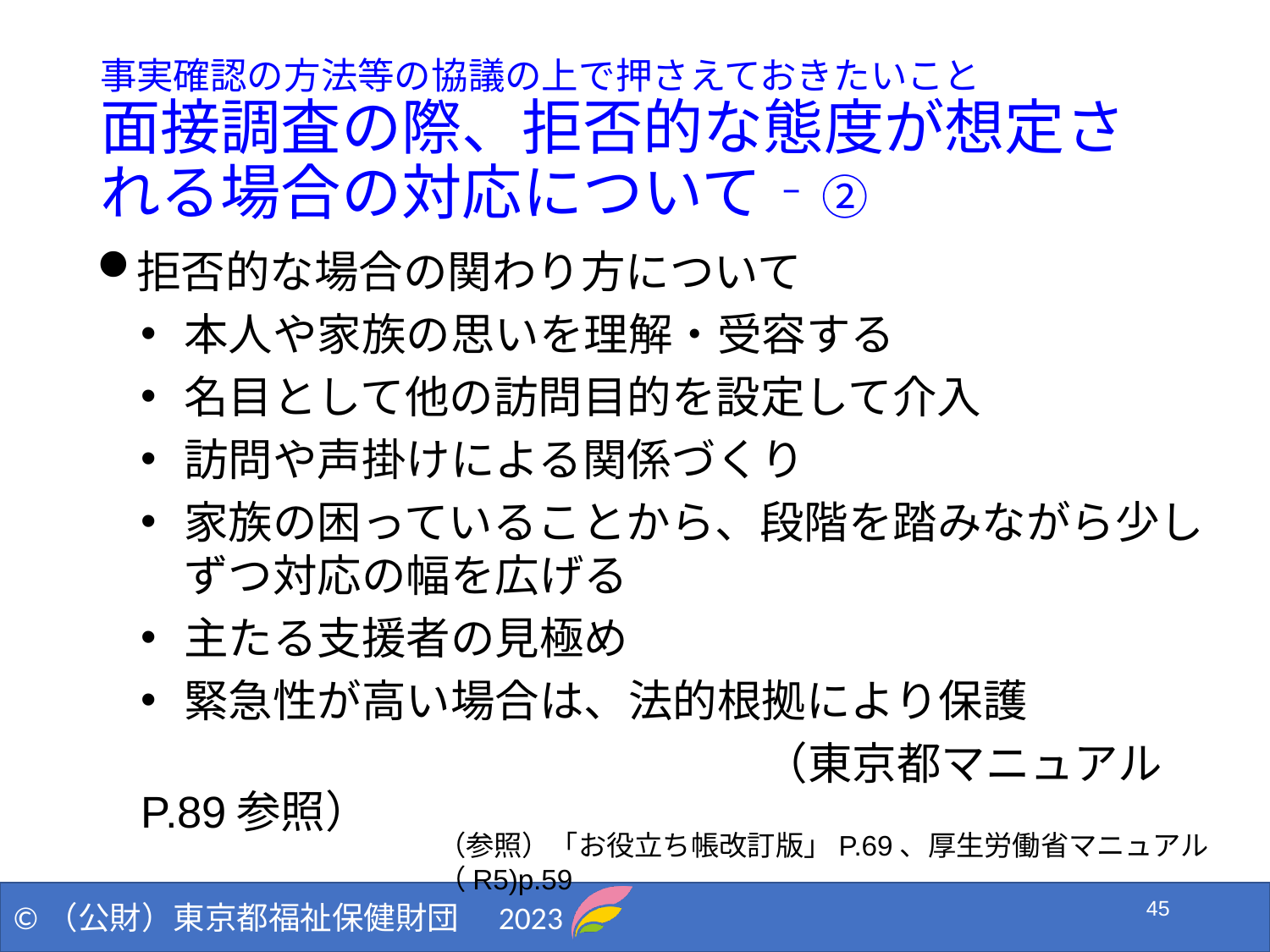

# 事実確認の方法等の協議の上で押さえておきたいこと 面接調査の際、拒否的な態度が想定される場合の対応について‐②
拒否的な場合の関わり方について
本人や家族の思いを理解・受容する
名目として他の訪問目的を設定して介入
訪問や声掛けによる関係づくり
家族の困っていることから、段階を踏みながら少しずつ対応の幅を広げる
主たる支援者の見極め
緊急性が高い場合は、法的根拠により保護
　　　　　　　　　　　　　　（東京都マニュアルP.89参照）
（参照）「お役立ち帳改訂版」P.69、厚生労働省マニュアル（R5)p.59

45